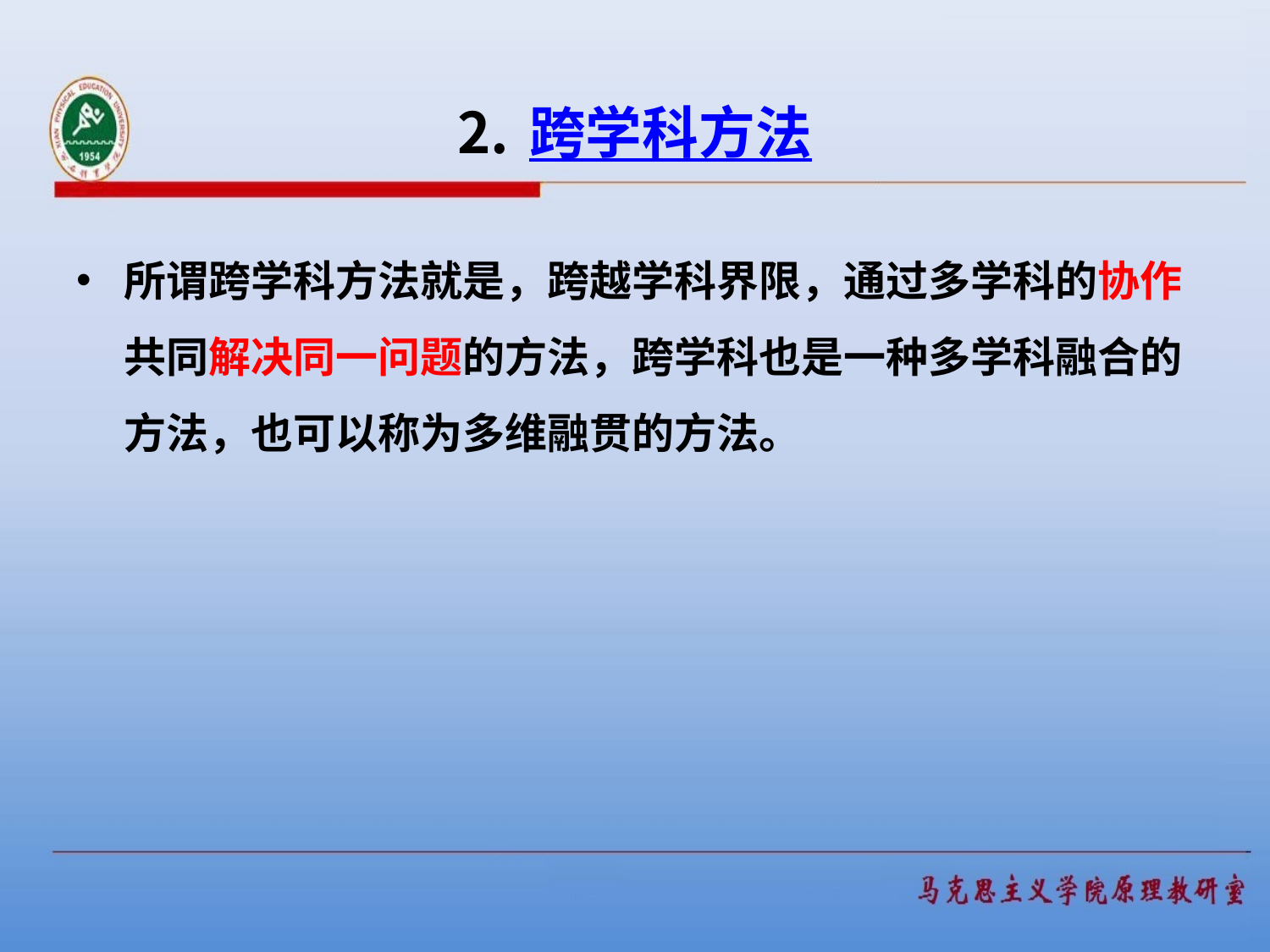

# 跨学科方法
所谓跨学科方法就是，跨越学科界限，通过多学科的协作共同解决同一问题的方法，跨学科也是一种多学科融合的方法，也可以称为多维融贯的方法。